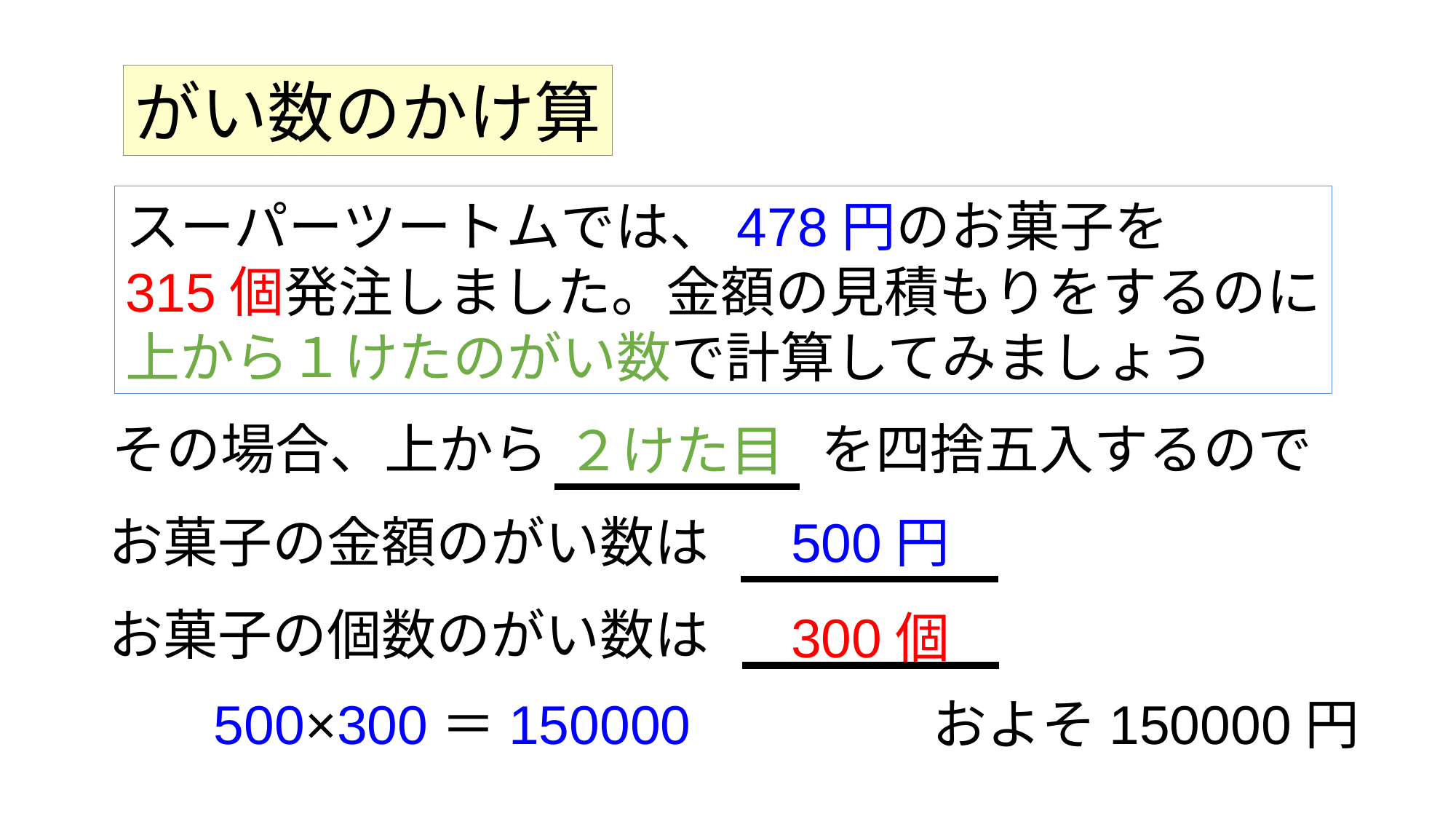

がい数のかけ算
スーパーツートムでは、478円のお菓子を
315個発注しました。金額の見積もりをするのに
上から１けたのがい数で計算してみましょう
その場合、上から　　　　　を四捨五入するので
２けた目
お菓子の金額のがい数は
500円
お菓子の個数のがい数は
300個
500×300＝150000
およそ150000円